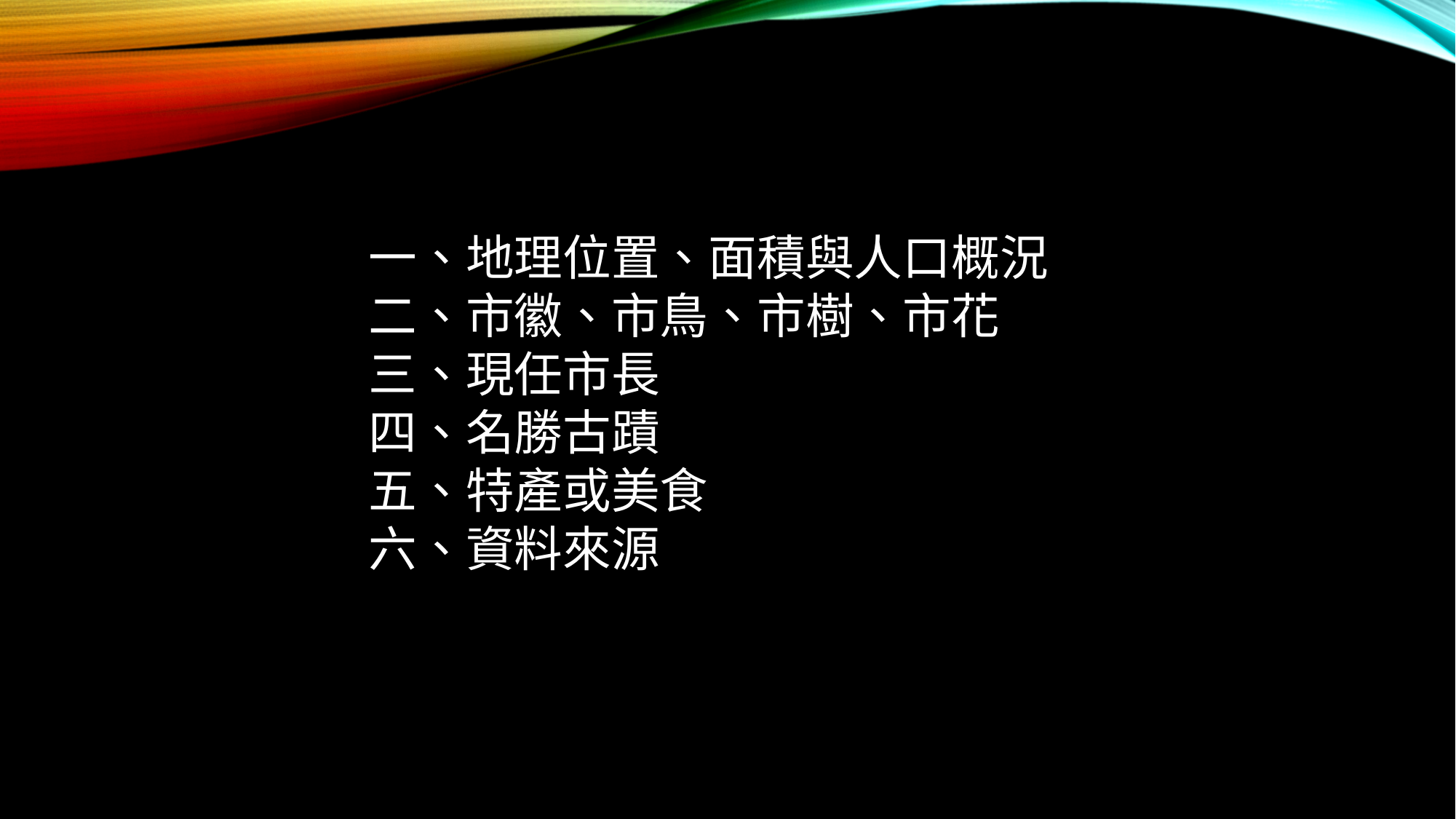

簡報目錄
一、地理位置、面積與人口概況
二、市徽、市鳥、市樹、市花
三、現任市長
四、名勝古蹟
五、特產或美食
六、資料來源